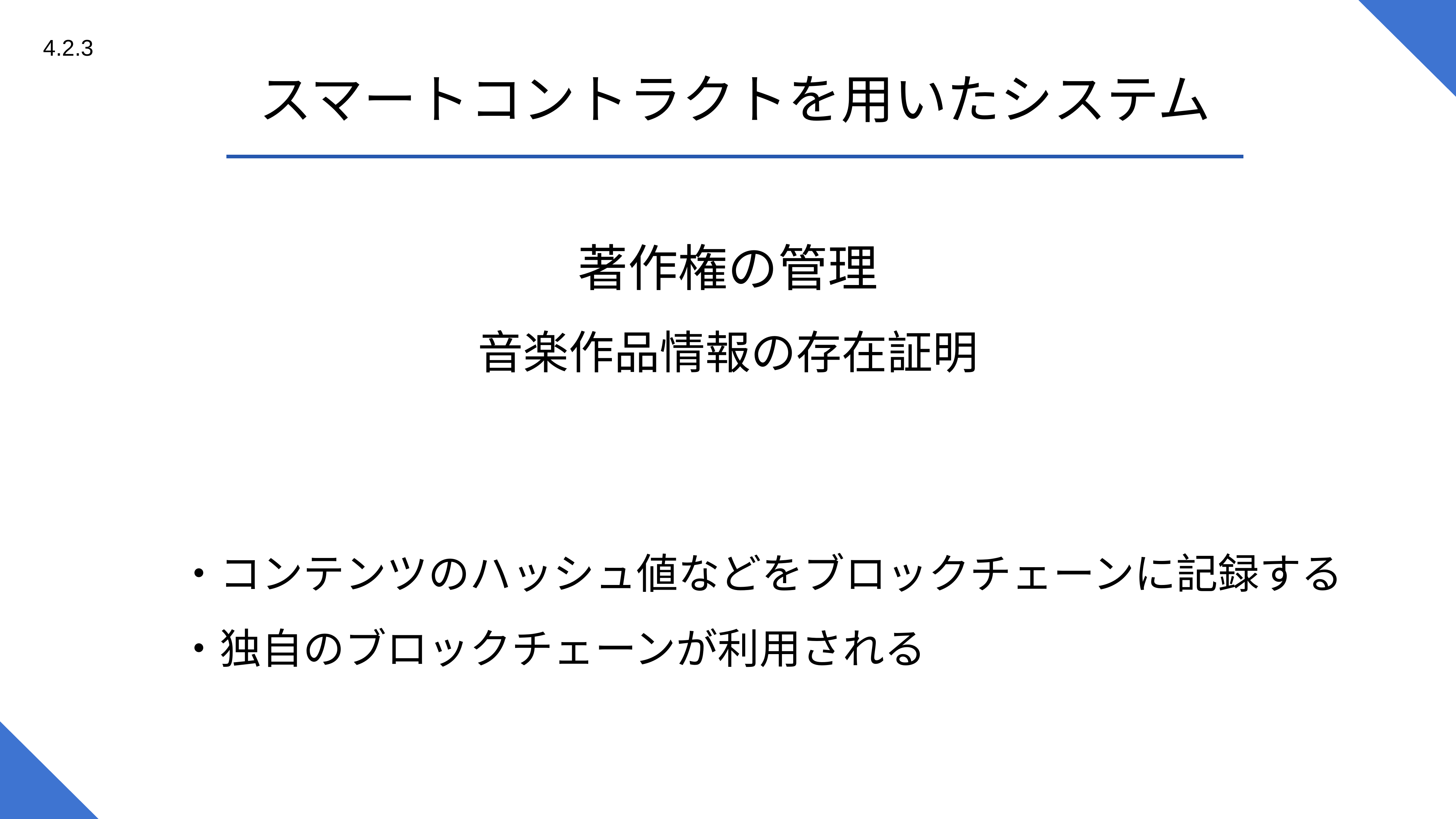

4.2.3
スマートコントラクトを用いたシステム
著作権の管理
音楽作品情報の存在証明
・コンテンツのハッシュ値などをブロックチェーンに記録する
・独自のブロックチェーンが利用される
72